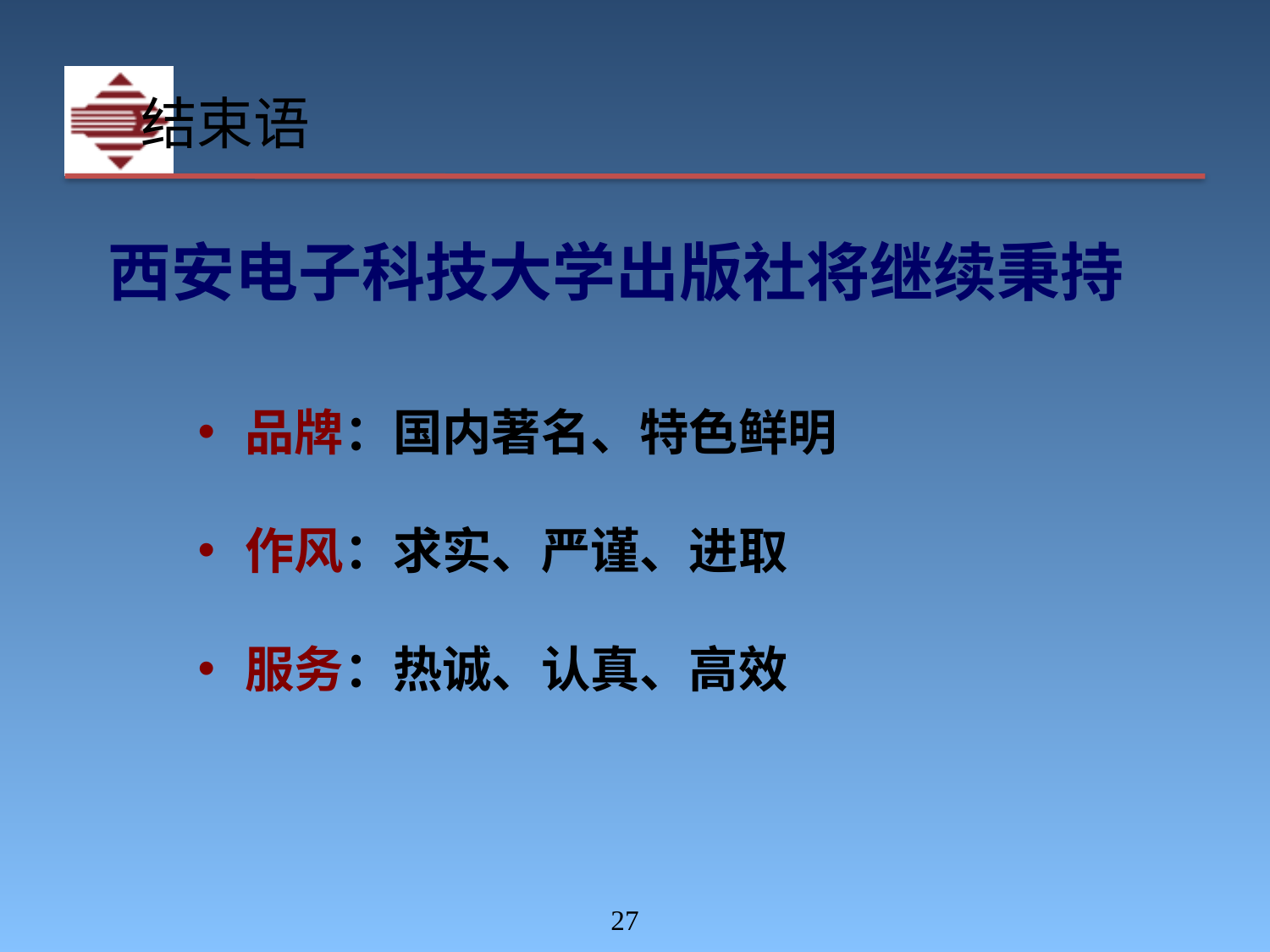

# 结束语
西安电子科技大学出版社将继续秉持
品牌：国内著名、特色鲜明
作风：求实、严谨、进取
服务：热诚、认真、高效
27